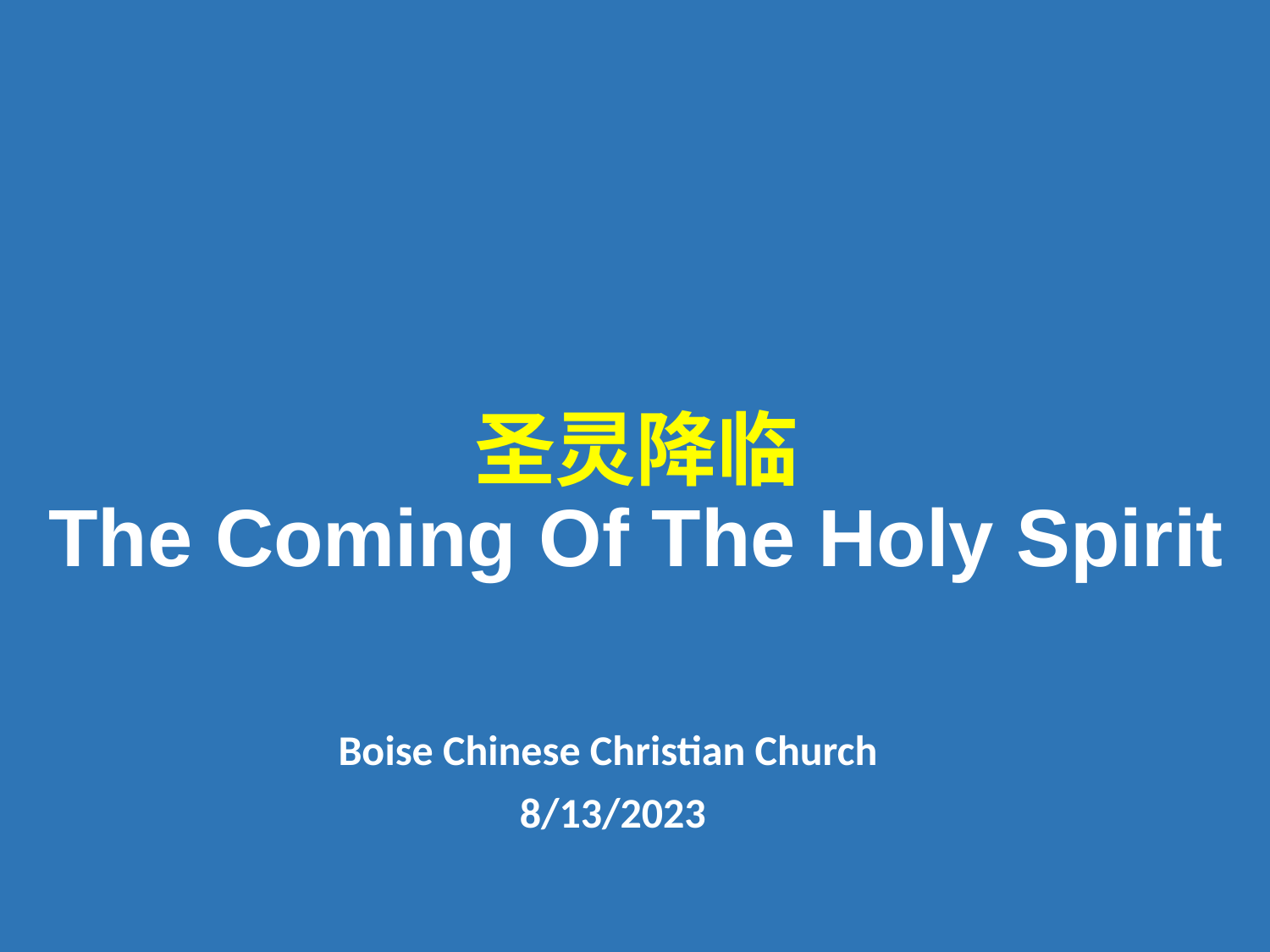

# 圣灵降临 The Coming Of The Holy Spirit
Boise Chinese Christian Church
8/13/2023